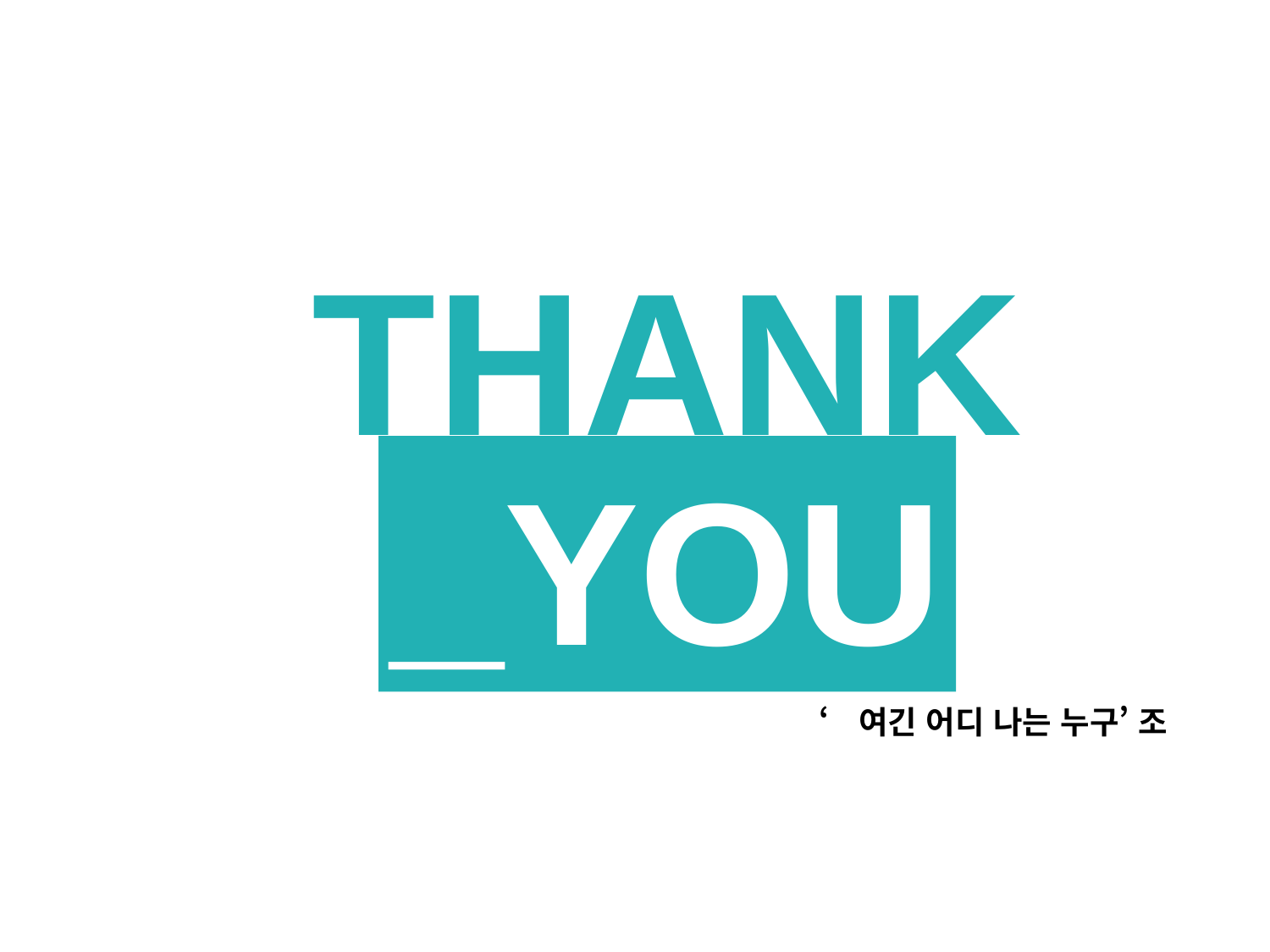

THANK
_YOU
‘여긴 어디 나는 누구’ 조